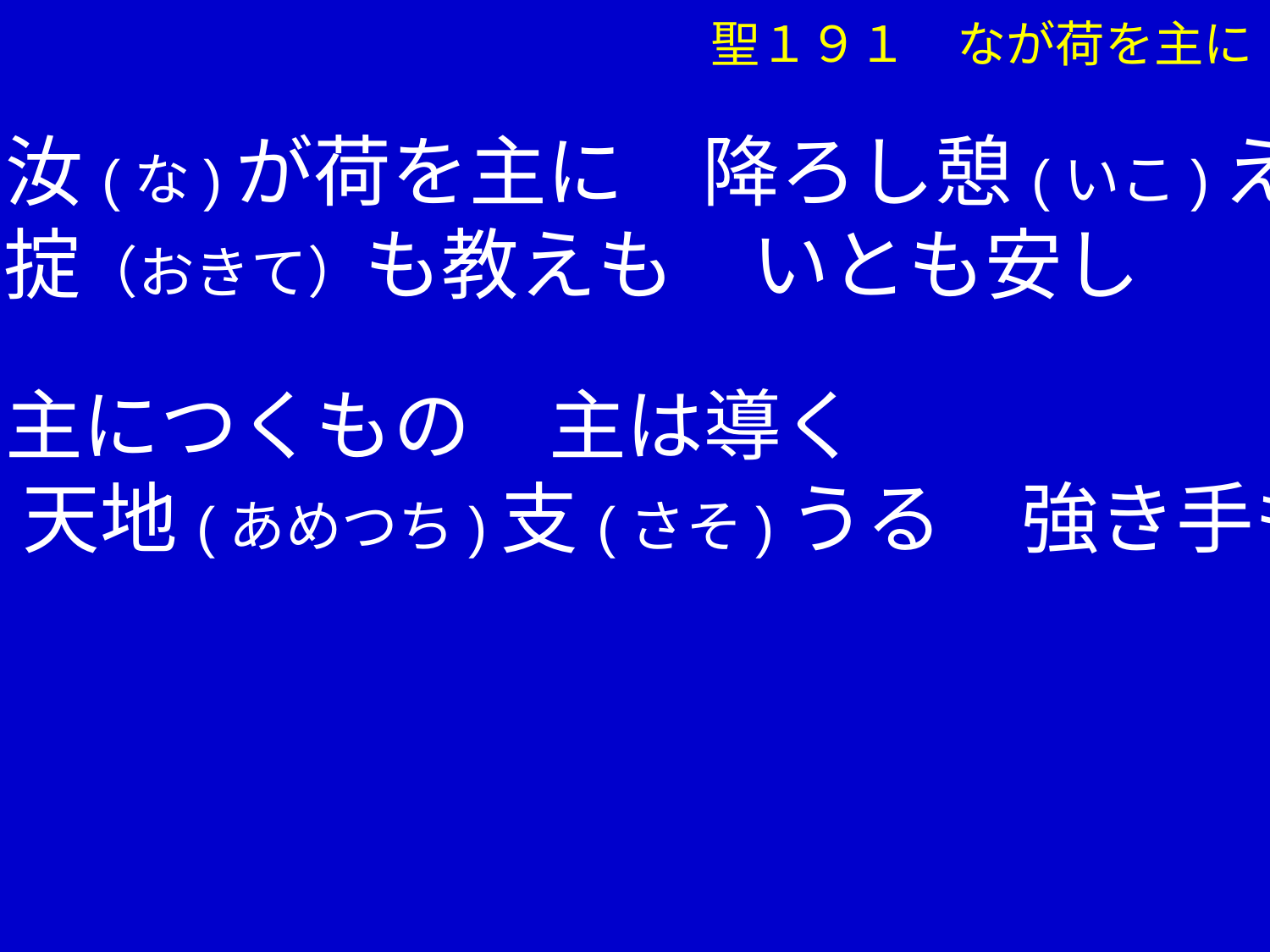

聖１９１　なが荷を主に
①汝(な)が荷を主に　降ろし憩(いこ)え
　 掟（おきて）も教えも　いとも安し

②主につくもの　主は導く
 　天地(あめつち)支(さそ)うる　強き手もて